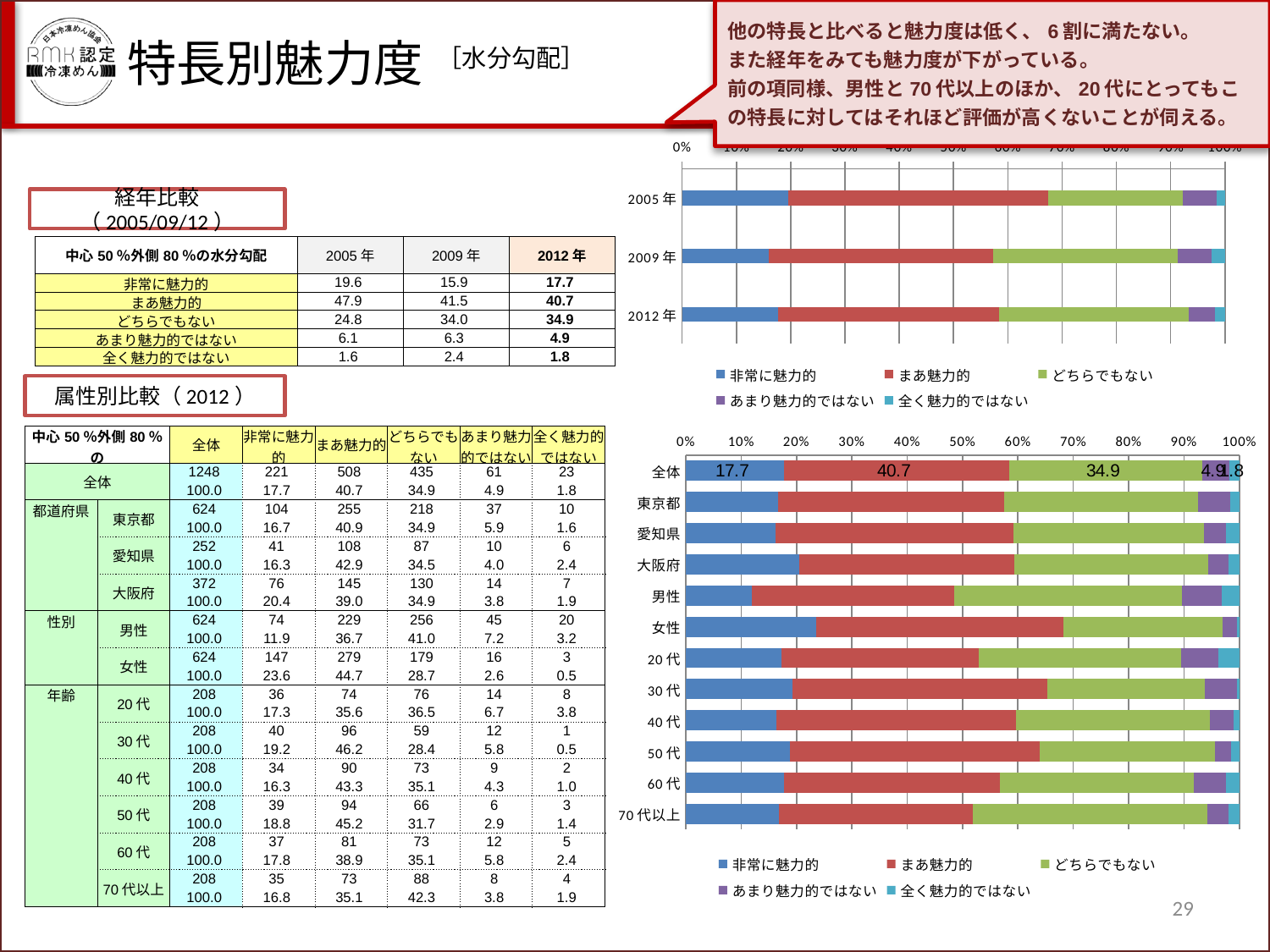

他の特長と比べると魅力度は低く、6割に満たない。
また経年をみても魅力度が下がっている。
前の項同様、男性と70代以上のほか、20代にとってもこの特長に対してはそれほど評価が高くないことが伺える。
特長別魅力度
［水分勾配］

### Chart

| Category | 非常に魅力的 | まあ魅力的 | どちらでもない | あまり魅力的ではない | 全く魅力的ではない |
|---|---|---|---|---|---|
| 2005年 | 19.6 | 47.9 | 24.8 | 6.1 | 1.6 |
| 2009年 | 15.9 | 41.5 | 34.0 | 6.3 | 2.4 |
| 2012年 | 17.708333333333282 | 40.70512820512827 | 34.855769230769226 | 4.887820512820508 | 1.842948717948718 |
経年比較（2005/09/12）
| 中心50％外側80％の水分勾配 | 2005年 | 2009年 | 2012年 |
| --- | --- | --- | --- |
| 非常に魅力的 | 19.6 | 15.9 | 17.7 |
| まあ魅力的 | 47.9 | 41.5 | 40.7 |
| どちらでもない | 24.8 | 34.0 | 34.9 |
| あまり魅力的ではない | 6.1 | 6.3 | 4.9 |
| 全く魅力的ではない | 1.6 | 2.4 | 1.8 |
属性別比較（2012）
| 中心50％外側80％の 水分勾配 |  | 全体 | 非常に魅力的 | まあ魅力的 | どちらでもない | あまり魅力的ではない | 全く魅力的ではない |
| --- | --- | --- | --- | --- | --- | --- | --- |
| 全体 |  | 1248 | 221 | 508 | 435 | 61 | 23 |
|  |  | 100.0 | 17.7 | 40.7 | 34.9 | 4.9 | 1.8 |
| 都道府県 | 東京都 | 624 | 104 | 255 | 218 | 37 | 10 |
|  |  | 100.0 | 16.7 | 40.9 | 34.9 | 5.9 | 1.6 |
|  | 愛知県 | 252 | 41 | 108 | 87 | 10 | 6 |
|  |  | 100.0 | 16.3 | 42.9 | 34.5 | 4.0 | 2.4 |
|  | 大阪府 | 372 | 76 | 145 | 130 | 14 | 7 |
|  |  | 100.0 | 20.4 | 39.0 | 34.9 | 3.8 | 1.9 |
| 性別 | 男性 | 624 | 74 | 229 | 256 | 45 | 20 |
|  |  | 100.0 | 11.9 | 36.7 | 41.0 | 7.2 | 3.2 |
|  | 女性 | 624 | 147 | 279 | 179 | 16 | 3 |
|  |  | 100.0 | 23.6 | 44.7 | 28.7 | 2.6 | 0.5 |
| 年齢 | 20代 | 208 | 36 | 74 | 76 | 14 | 8 |
|  |  | 100.0 | 17.3 | 35.6 | 36.5 | 6.7 | 3.8 |
|  | 30代 | 208 | 40 | 96 | 59 | 12 | 1 |
|  |  | 100.0 | 19.2 | 46.2 | 28.4 | 5.8 | 0.5 |
|  | 40代 | 208 | 34 | 90 | 73 | 9 | 2 |
|  |  | 100.0 | 16.3 | 43.3 | 35.1 | 4.3 | 1.0 |
|  | 50代 | 208 | 39 | 94 | 66 | 6 | 3 |
|  |  | 100.0 | 18.8 | 45.2 | 31.7 | 2.9 | 1.4 |
|  | 60代 | 208 | 37 | 81 | 73 | 12 | 5 |
|  |  | 100.0 | 17.8 | 38.9 | 35.1 | 5.8 | 2.4 |
|  | 70代以上 | 208 | 35 | 73 | 88 | 8 | 4 |
|  |  | 100.0 | 16.8 | 35.1 | 42.3 | 3.8 | 1.9 |

### Chart

| Category | 非常に魅力的 | まあ魅力的 | どちらでもない | あまり魅力的ではない | 全く魅力的ではない |
|---|---|---|---|---|---|
| 全体 | 17.708333333333282 | 40.70512820512827 | 34.855769230769226 | 4.887820512820508 | 1.842948717948718 |
| 東京都 | 16.666666666666664 | 40.86538461538457 | 34.93589743589737 | 5.929487179487179 | 1.6025641025641018 |
| 愛知県 | 16.26984126984127 | 42.857142857142804 | 34.523809523809526 | 3.968253968253968 | 2.380952380952381 |
| 大阪府 | 20.43010752688172 | 38.978494623655905 | 34.946236559139784 | 3.763440860215056 | 1.881720430107527 |
| 男性 | 11.85897435897436 | 36.69871794871801 | 41.025641025640994 | 7.211538461538461 | 3.205128205128205 |
| 女性 | 23.557692307692307 | 44.711538461538446 | 28.685897435897434 | 2.564102564102565 | 0.4807692307692308 |
| 20代 | 17.307692307692307 | 35.57692307692308 | 36.538461538461526 | 6.730769230769235 | 3.8461538461538463 |
| 30代 | 19.230769230769194 | 46.15384615384605 | 28.365384615384613 | 5.769230769230769 | 0.4807692307692308 |
| 40代 | 16.34615384615383 | 43.26923076923078 | 35.09615384615393 | 4.326923076923077 | 0.9615384615384617 |
| 50代 | 18.75 | 45.19230769230769 | 31.730769230769184 | 2.8846153846153837 | 1.442307692307691 |
| 60代 | 17.788461538461515 | 38.94230769230766 | 35.09615384615393 | 5.769230769230769 | 2.4038461538461537 |
| 70代以上 | 16.82692307692306 | 35.09615384615393 | 42.307692307692236 | 3.8461538461538463 | 1.9230769230769247 |
29